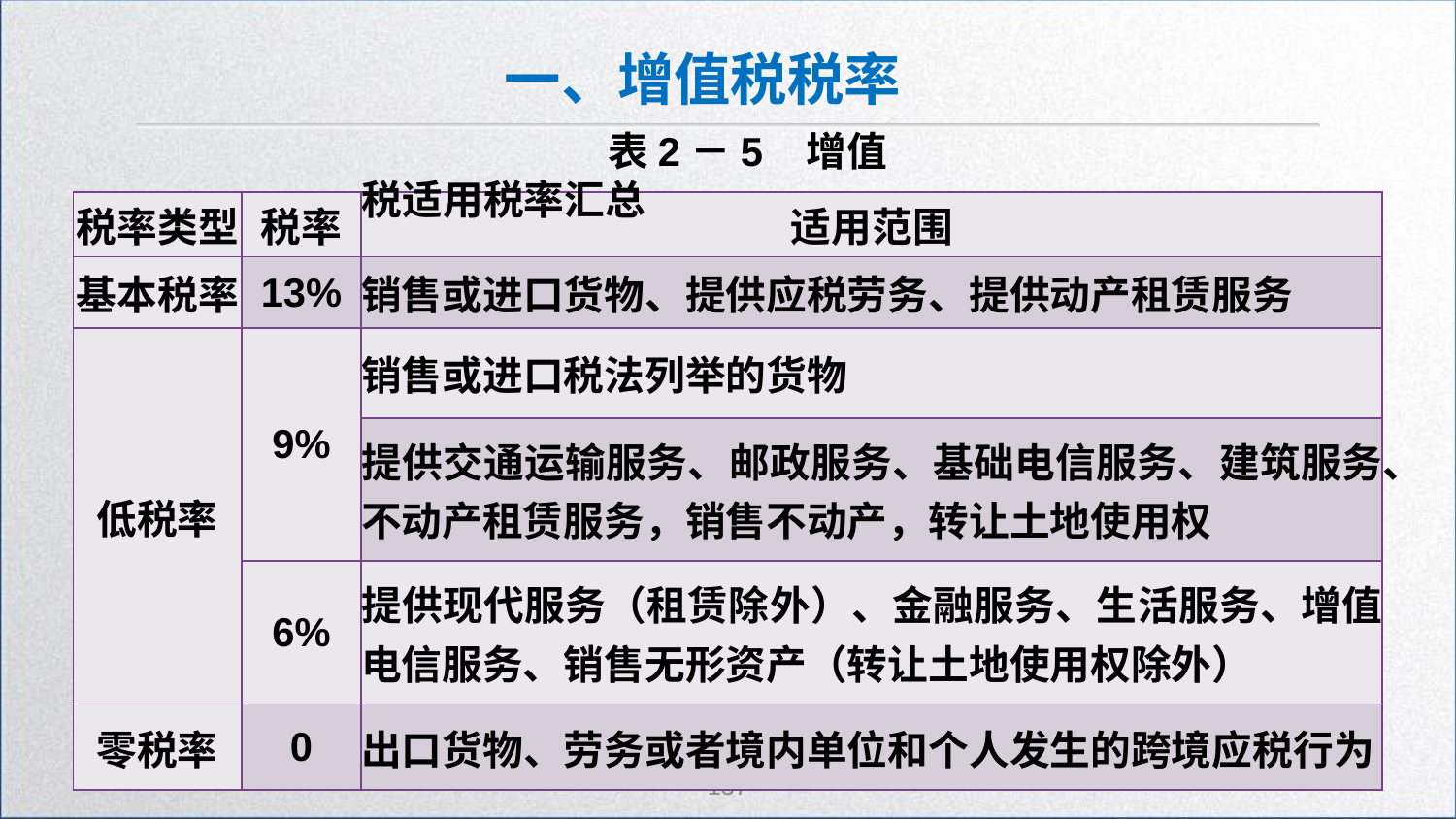

一、增值税税率
表2－5   增值税适用税率汇总
| 税率类型 | 税率 | 适用范围 |
| --- | --- | --- |
| 基本税率 | 13% | 销售或进口货物、提供应税劳务、提供动产租赁服务 |
| 低税率 | 9% | 销售或进口税法列举的货物 |
|  |  | 提供交通运输服务、邮政服务、基础电信服务、建筑服务、不动产租赁服务，销售不动产，转让土地使用权 |
|  | 6% | 提供现代服务（租赁除外）、金融服务、生活服务、增值电信服务、销售无形资产（转让土地使用权除外） |
| 零税率 | 0 | 出口货物、劳务或者境内单位和个人发生的跨境应税行为 |
137